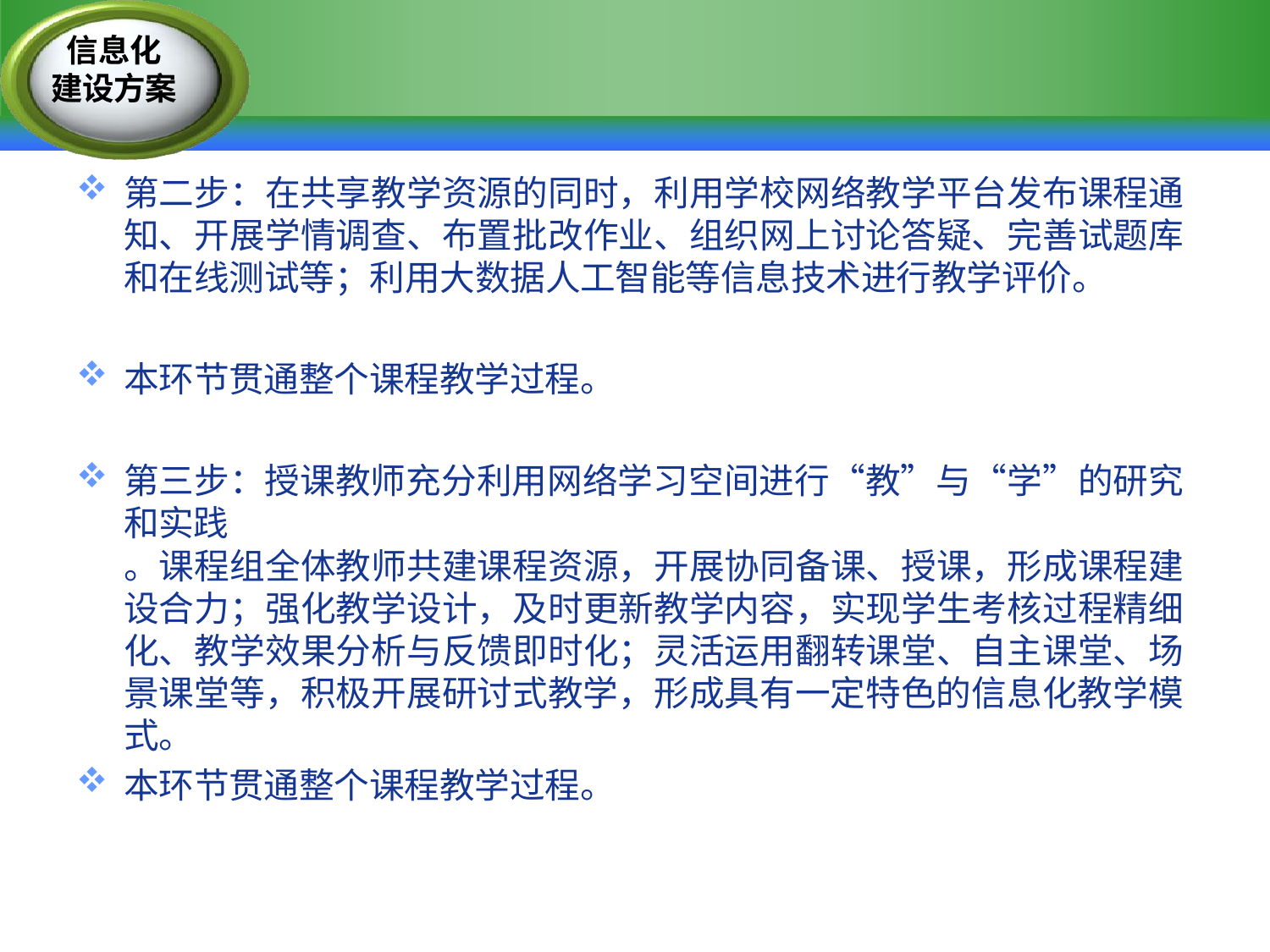

# 信息化建设方案
第二步：在共享教学资源的同时，利用学校网络教学平台发布课程通知、开展学情调查、布置批改作业、组织网上讨论答疑、完善试题库和在线测试等；利用大数据人工智能等信息技术进行教学评价。
本环节贯通整个课程教学过程。
第三步：授课教师充分利用网络学习空间进行“教”与“学”的研究和实践
。课程组全体教师共建课程资源，开展协同备课、授课，形成课程建设合力；强化教学设计，及时更新教学内容，实现学生考核过程精细化、教学效果分析与反馈即时化；灵活运用翻转课堂、自主课堂、场景课堂等，积极开展研讨式教学，形成具有一定特色的信息化教学模式。
本环节贯通整个课程教学过程。